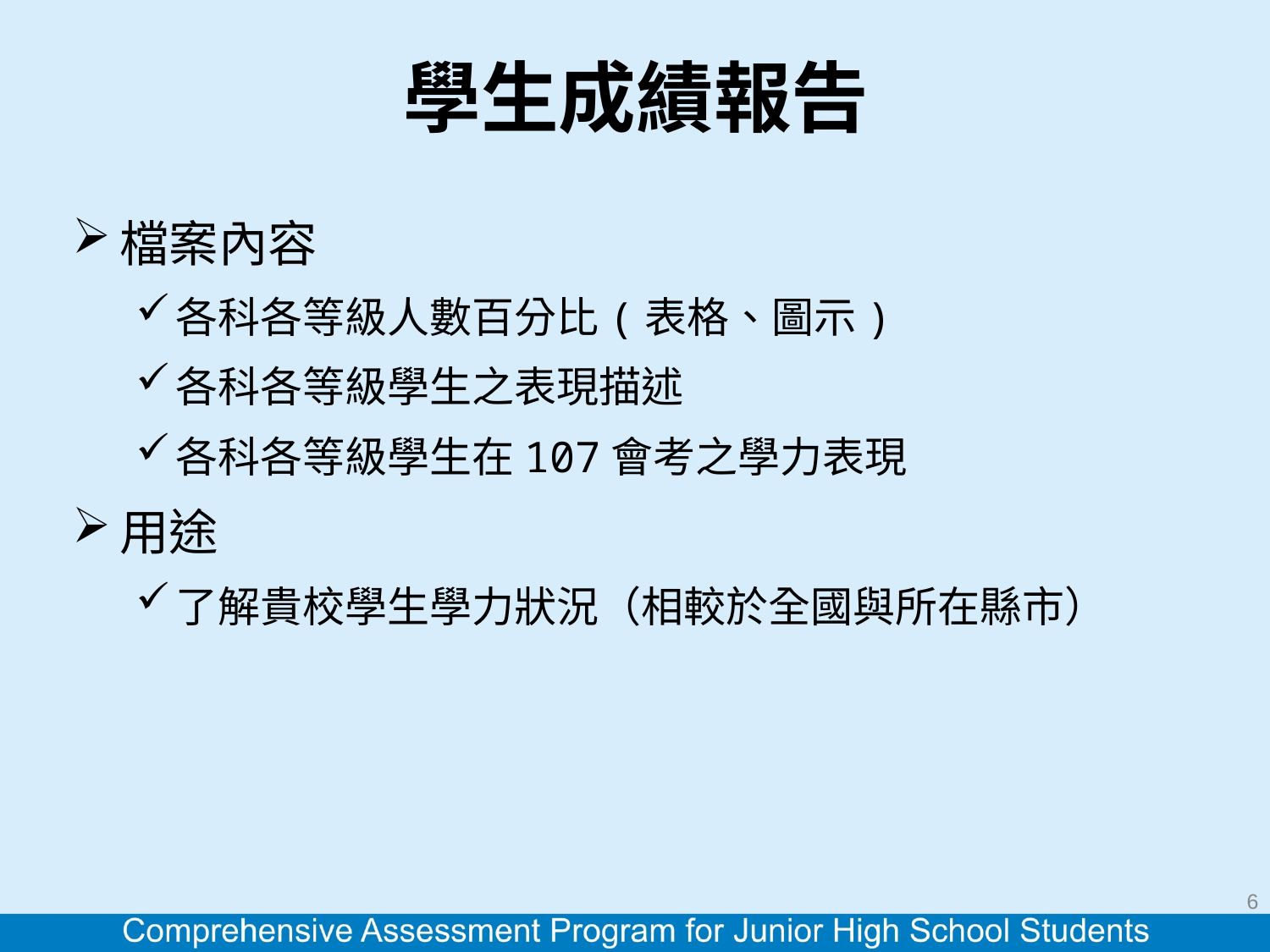

# 學生成績報告
檔案內容
各科各等級人數百分比(表格、圖示)
各科各等級學生之表現描述
各科各等級學生在107會考之學力表現
用途
了解貴校學生學力狀況（相較於全國與所在縣市）
6